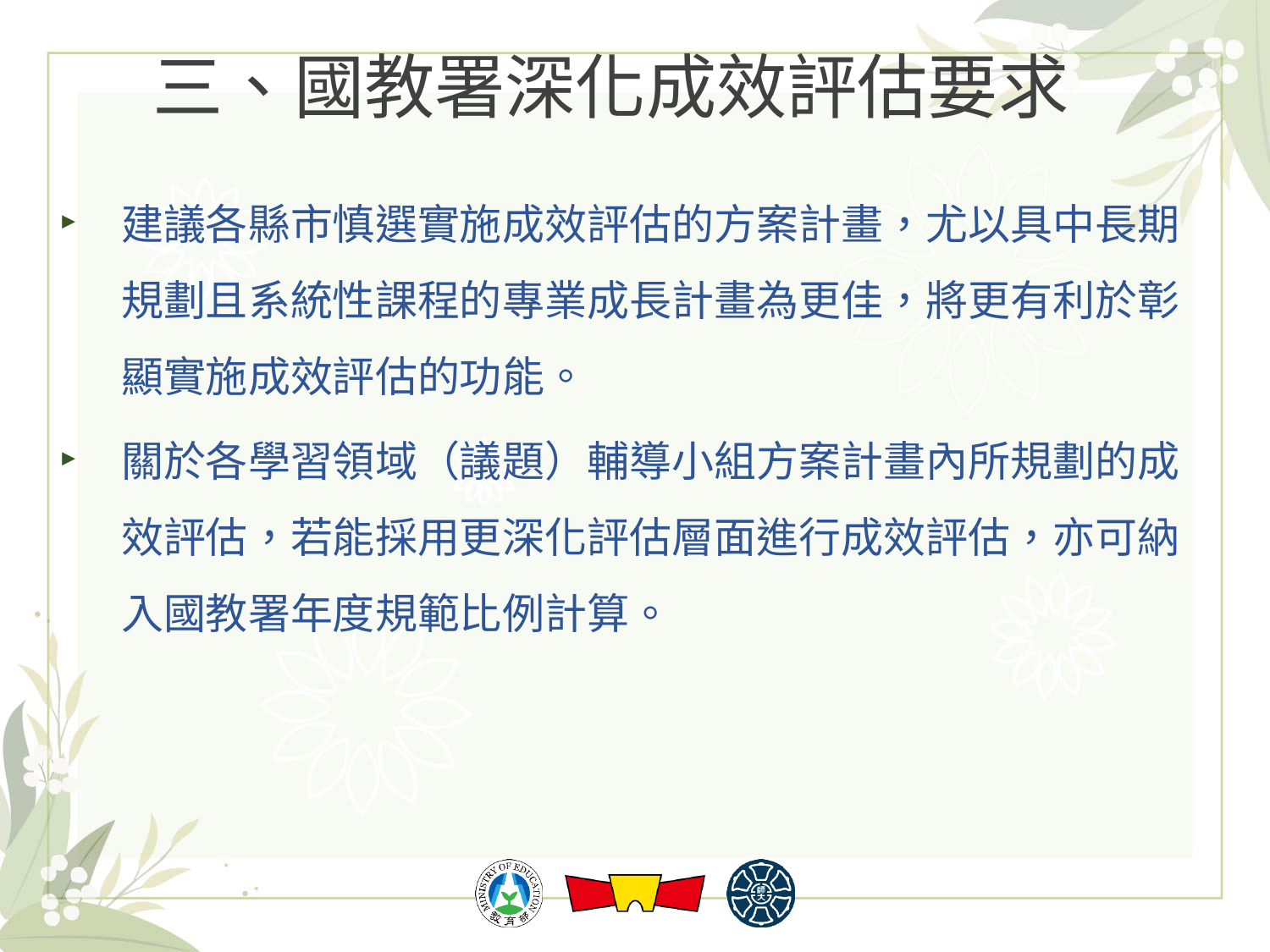

三、國教署深化成效評估要求
建議各縣市慎選實施成效評估的方案計畫，尤以具中長期規劃且系統性課程的專業成長計畫為更佳，將更有利於彰顯實施成效評估的功能。
關於各學習領域（議題）輔導小組方案計畫內所規劃的成效評估，若能採用更深化評估層面進行成效評估，亦可納入國教署年度規範比例計算。